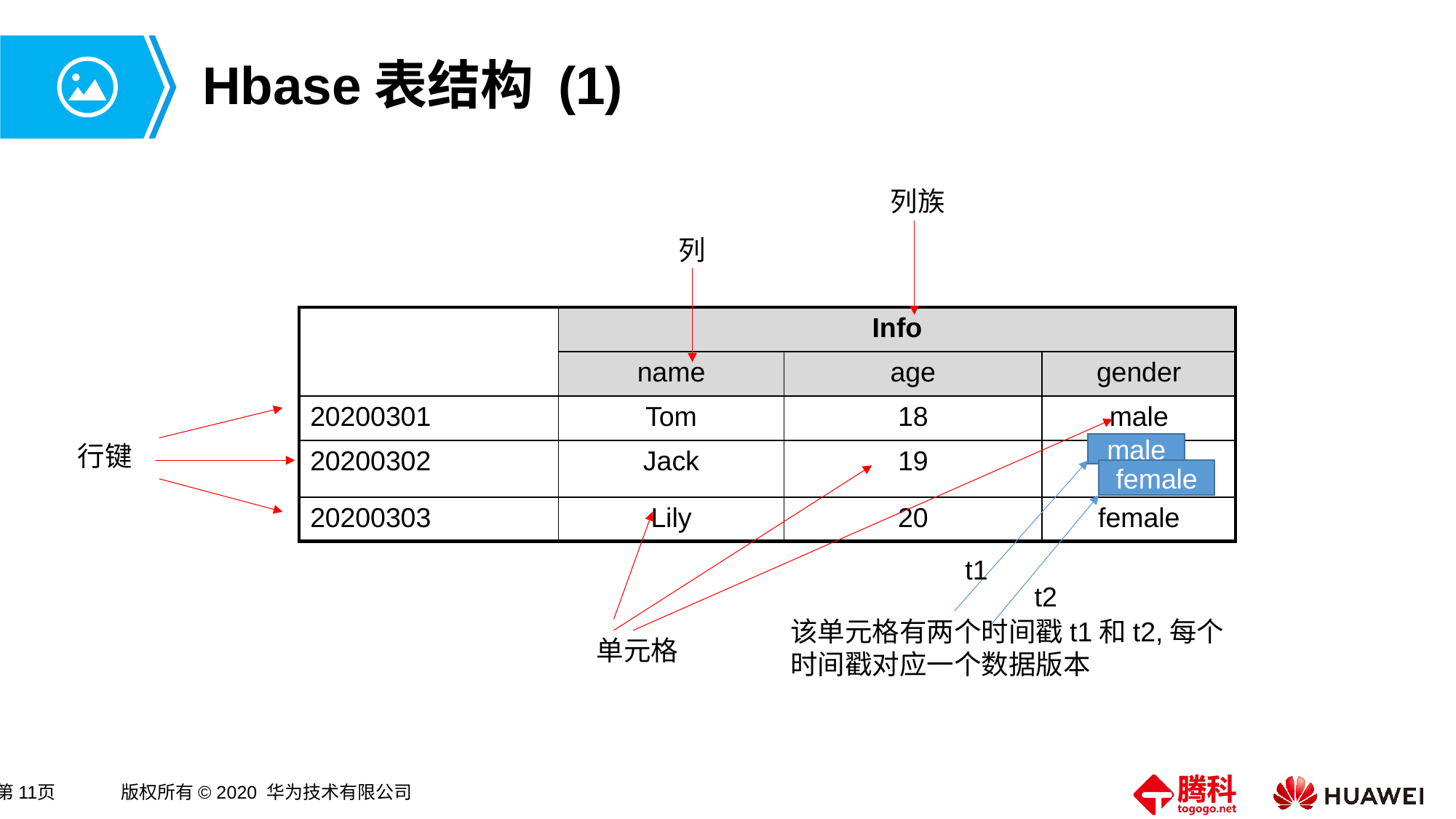

# Hbase表结构 (1)

列族
列
|  | Info |  |  |
| --- | --- | --- | --- |
|  | name | age | gender |
| 20200301 | Tom | 18 | male |
| 20200302 | Jack | 19 |  |
| 20200303 | Lily | 20 | female |
行键
male
female

t1
t2
该单元格有两个时间戳t1和t2,每个
时间戳对应一个数据版本
单元格